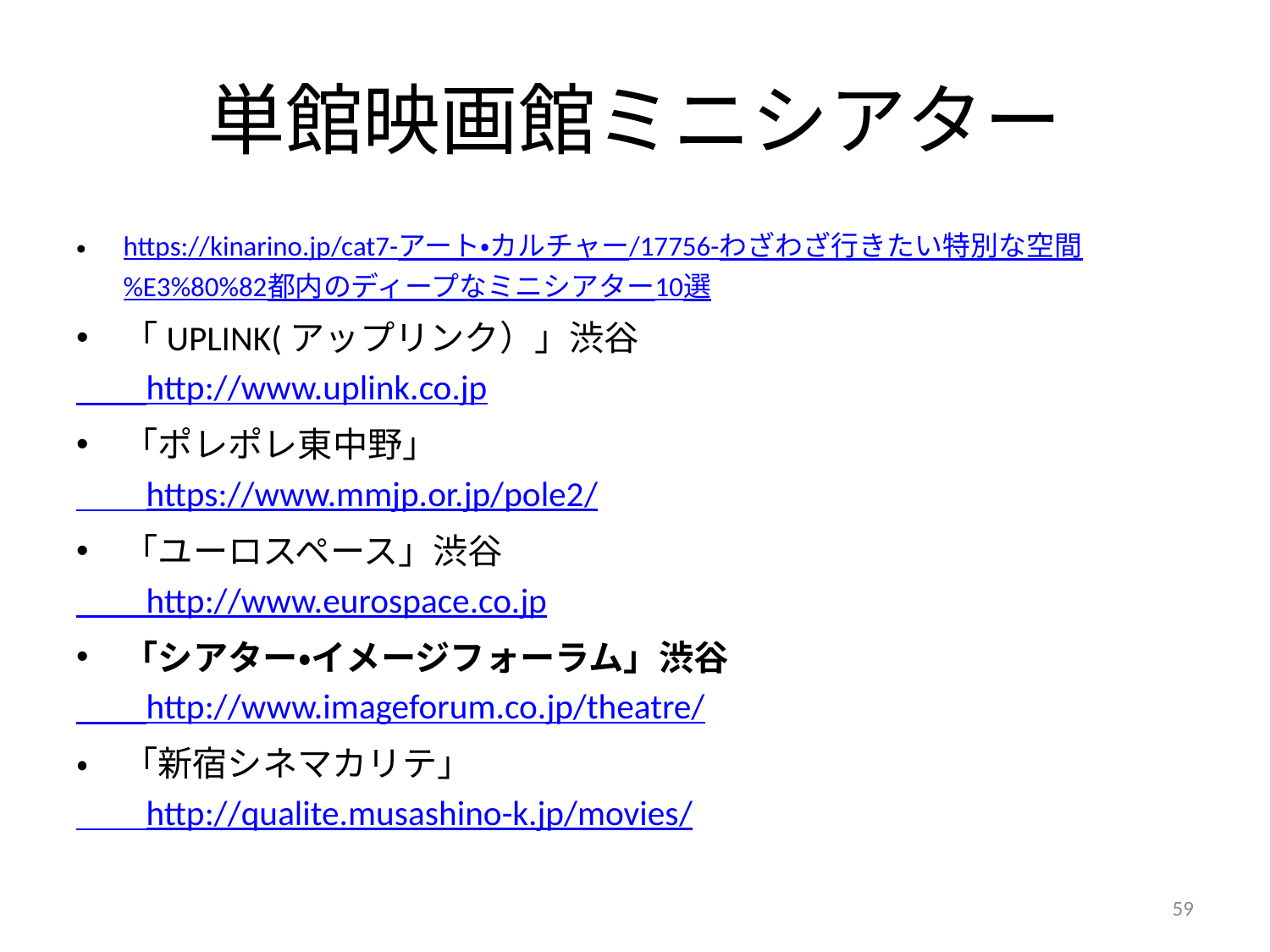

# 単館映画館ミニシアター
https://kinarino.jp/cat7-アート・カルチャー/17756-わざわざ行きたい特別な空間%E3%80%82都内のディープなミニシアター10選
「UPLINK(アップリンク）」渋谷
　　http://www.uplink.co.jp
「ポレポレ東中野」
　　https://www.mmjp.or.jp/pole2/
「ユーロスペース」渋谷
　　http://www.eurospace.co.jp
「シアター・イメージフォーラム」渋谷
　　http://www.imageforum.co.jp/theatre/
・　「新宿シネマカリテ」
　　http://qualite.musashino-k.jp/movies/

59